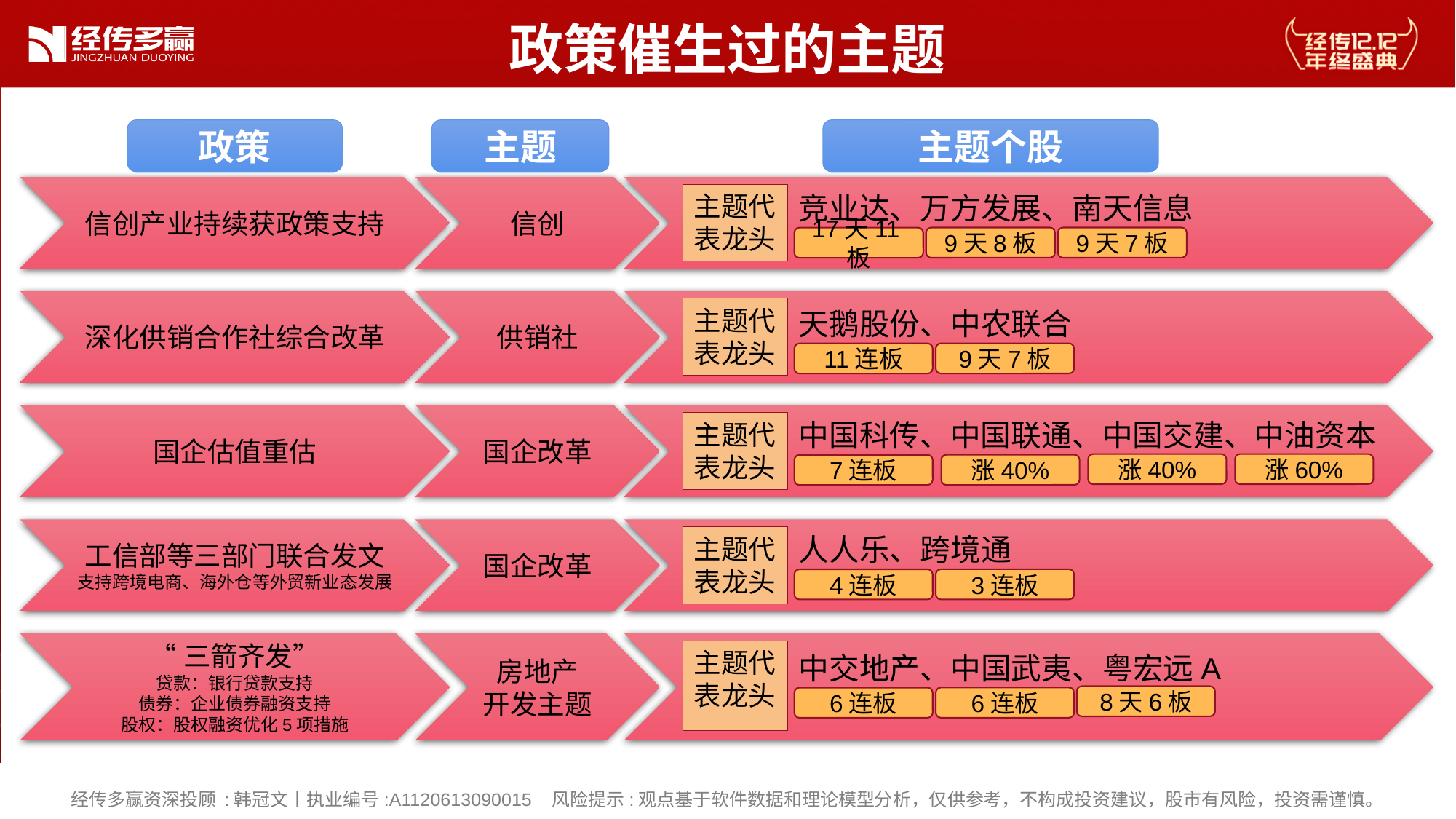

政策催生过的主题
政策
主题
主题个股
信创产业持续获政策支持
信创

竞业达、万方发展、南天信息
9天8板
9天7板
17天11板
主题代
表龙头
深化供销合作社综合改革
供销社

主题代
表龙头
天鹅股份、中农联合
9天7板
11连板
国企估值重估
国企改革

中国科传、中国联通、中国交建、中油资本
涨60%
涨40%
涨40%
7连板
主题代
表龙头
工信部等三部门联合发文
支持跨境电商、海外仓等外贸新业态发展
国企改革

人人乐、跨境通
3连板
4连板
主题代
表龙头
“三箭齐发”
贷款：银行贷款支持
债券：企业债券融资支持
股权：股权融资优化5项措施
房地产
开发主题

主题代
表龙头
中交地产、中国武夷、粤宏远A
8天6板
6连板
6连板